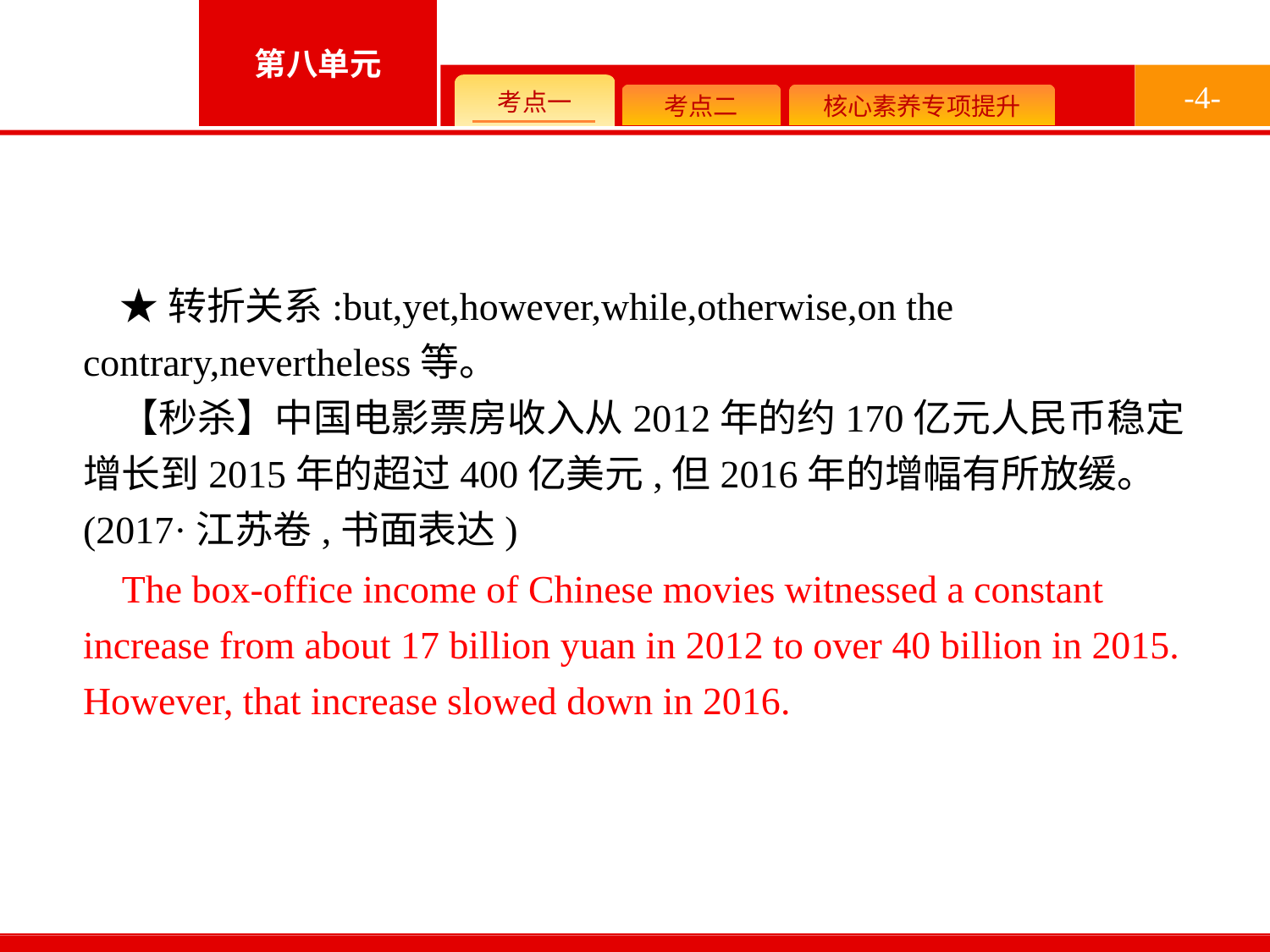

-4-
★转折关系:but,yet,however,while,otherwise,on the contrary,nevertheless等。
【秒杀】中国电影票房收入从2012年的约170亿元人民币稳定增长到2015年的超过400亿美元,但2016年的增幅有所放缓。(2017·江苏卷,书面表达)
The box-office income of Chinese movies witnessed a constant increase from about 17 billion yuan in 2012 to over 40 billion in 2015. However, that increase slowed down in 2016.